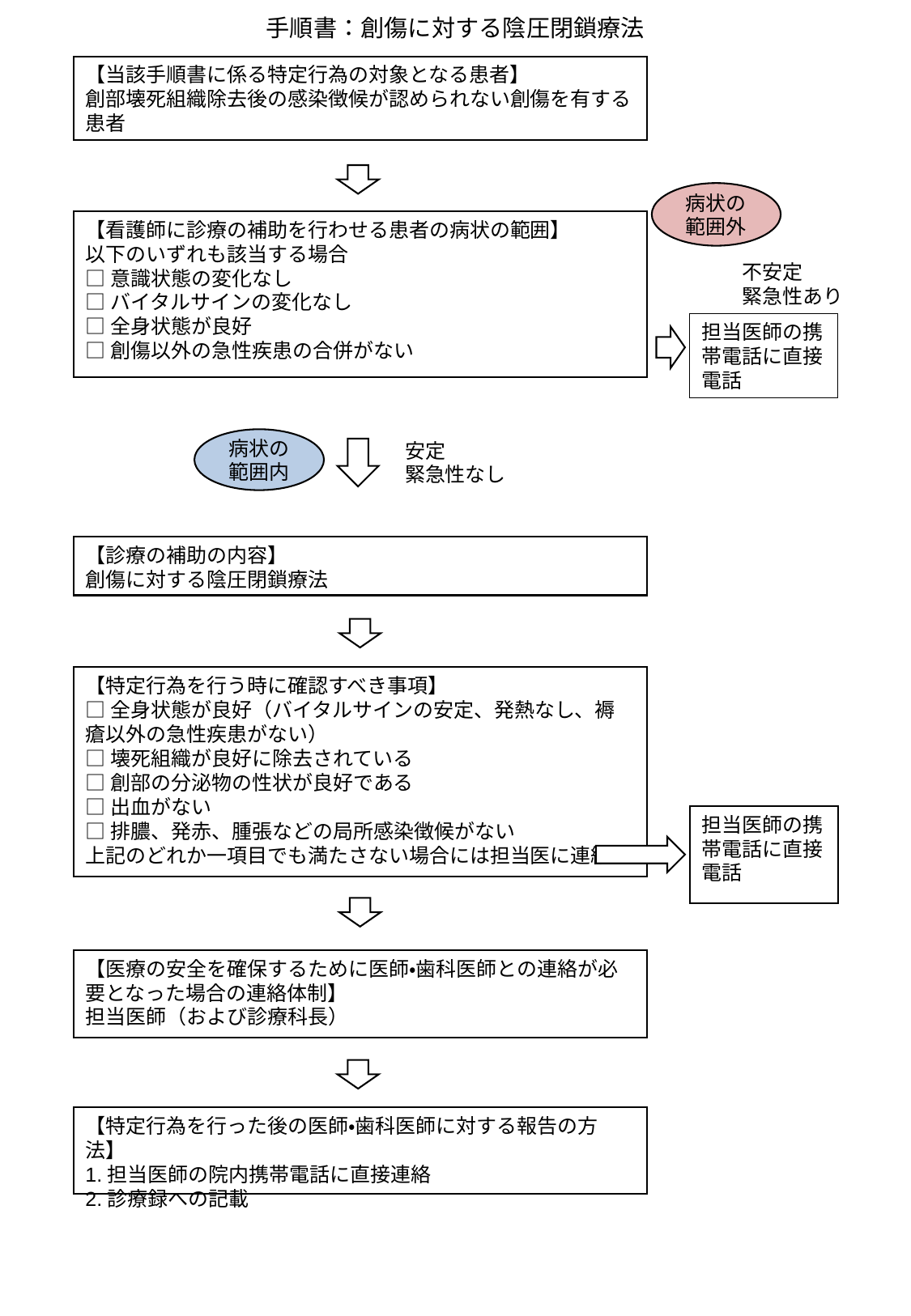

手順書：創傷に対する陰圧閉鎖療法
【当該手順書に係る特定行為の対象となる患者】
創部壊死組織除去後の感染徴候が認められない創傷を有する患者

病状の
範囲外
【看護師に診療の補助を行わせる患者の病状の範囲】
以下のいずれも該当する場合
□意識状態の変化なし
□バイタルサインの変化なし
□全身状態が良好
□創傷以外の急性疾患の合併がない

不安定
緊急性あり
担当医師の携帯電話に直接電話

病状の
範囲内
安定
緊急性なし

【診療の補助の内容】
創傷に対する陰圧閉鎖療法

【特定行為を行う時に確認すべき事項】
□全身状態が良好（バイタルサインの安定、発熱なし、褥瘡以外の急性疾患がない）
□壊死組織が良好に除去されている
□創部の分泌物の性状が良好である
□出血がない
□排膿、発赤、腫張などの局所感染徴候がない
上記のどれか一項目でも満たさない場合には担当医に連絡

担当医師の携帯電話に直接電話

【医療の安全を確保するために医師・歯科医師との連絡が必要となった場合の連絡体制】
担当医師（および診療科長）

【特定行為を行った後の医師・歯科医師に対する報告の方法】
1.担当医師の院内携帯電話に直接連絡
2.診療録への記載